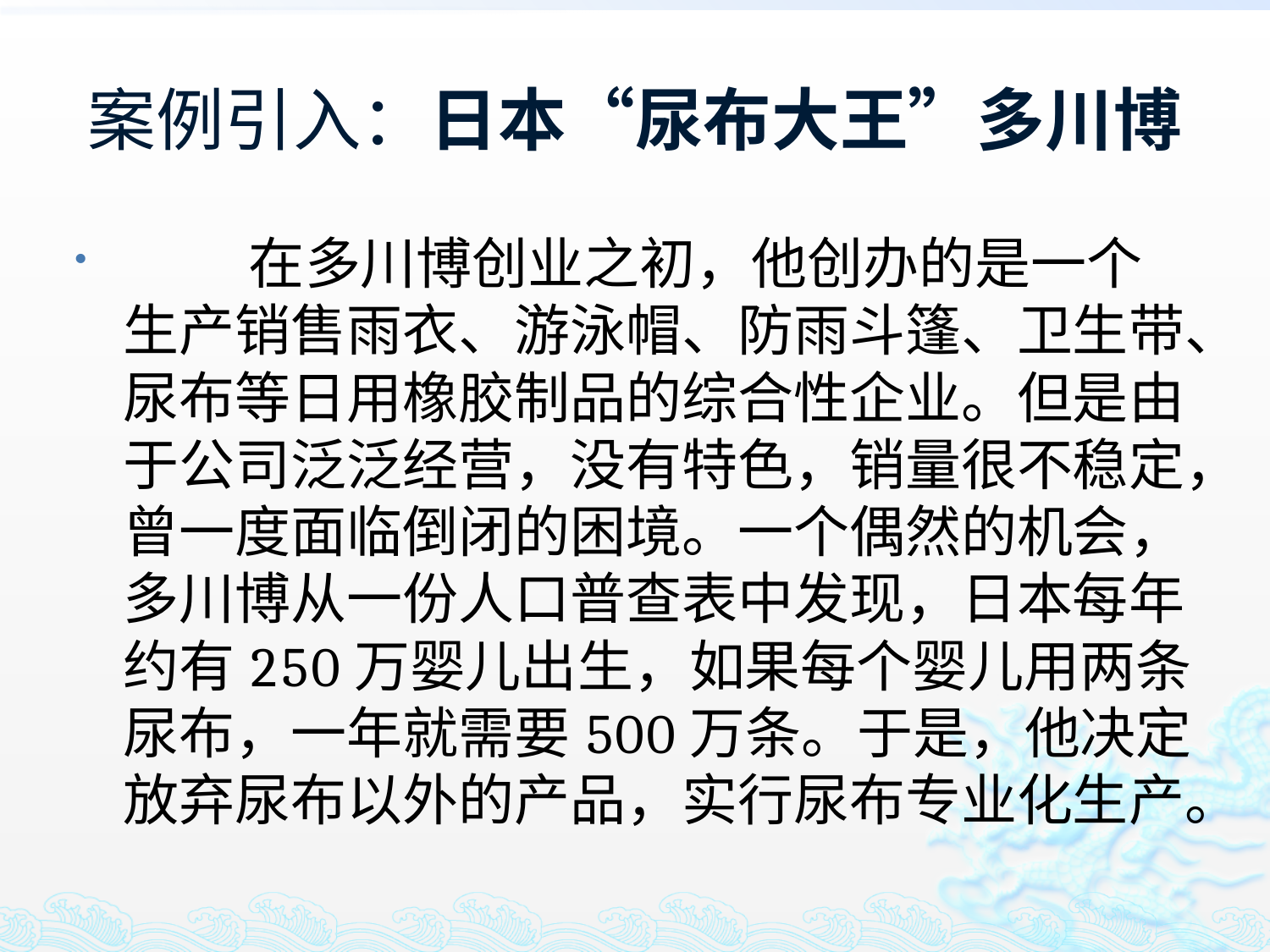

# 案例引入：日本“尿布大王”多川博
         在多川博创业之初，他创办的是一个生产销售雨衣、游泳帽、防雨斗篷、卫生带、尿布等日用橡胶制品的综合性企业。但是由于公司泛泛经营，没有特色，销量很不稳定，曾一度面临倒闭的困境。一个偶然的机会，多川博从一份人口普查表中发现，日本每年约有250万婴儿出生，如果每个婴儿用两条尿布，一年就需要500万条。于是，他决定放弃尿布以外的产品，实行尿布专业化生产。